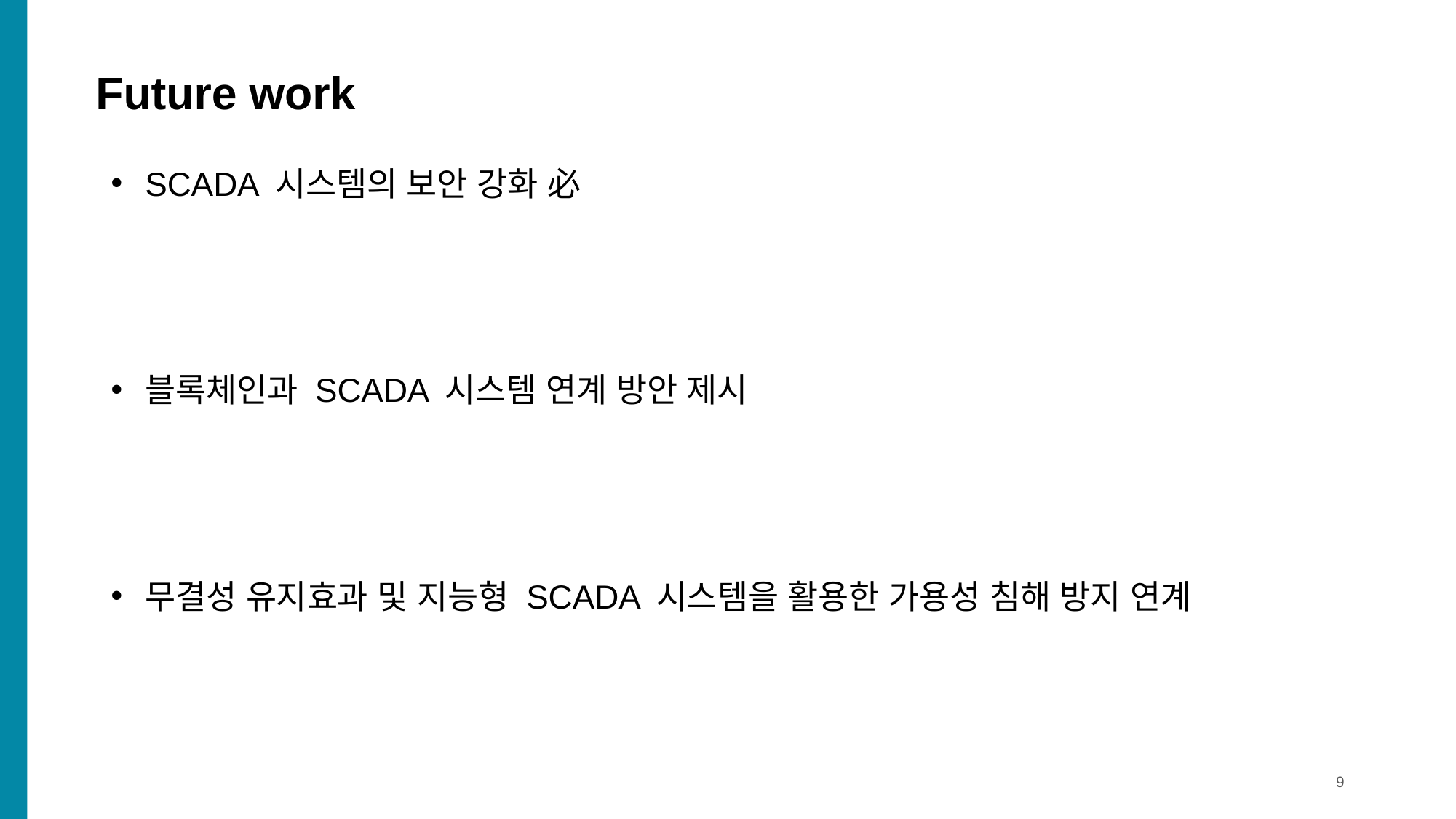

# Future work
SCADA 시스템의 보안 강화 必

블록체인과 SCADA 시스템 연계 방안 제시

무결성 유지효과 및 지능형 SCADA 시스템을 활용한 가용성 침해 방지 연계
9